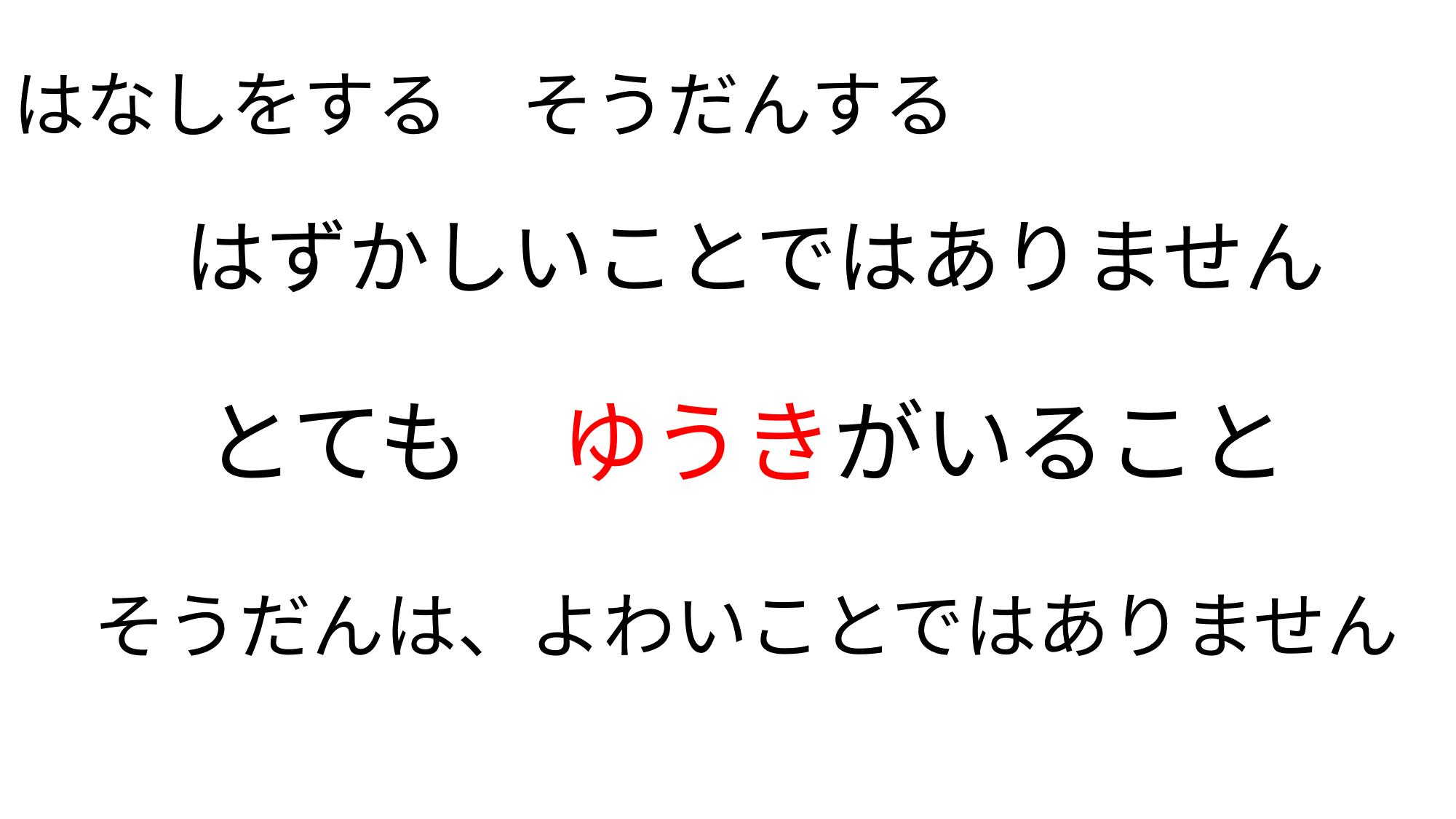

はなしをする　そうだんする
はずかしいことではありません
とても　ゆうきがいること
そうだんは、よわいことではありません